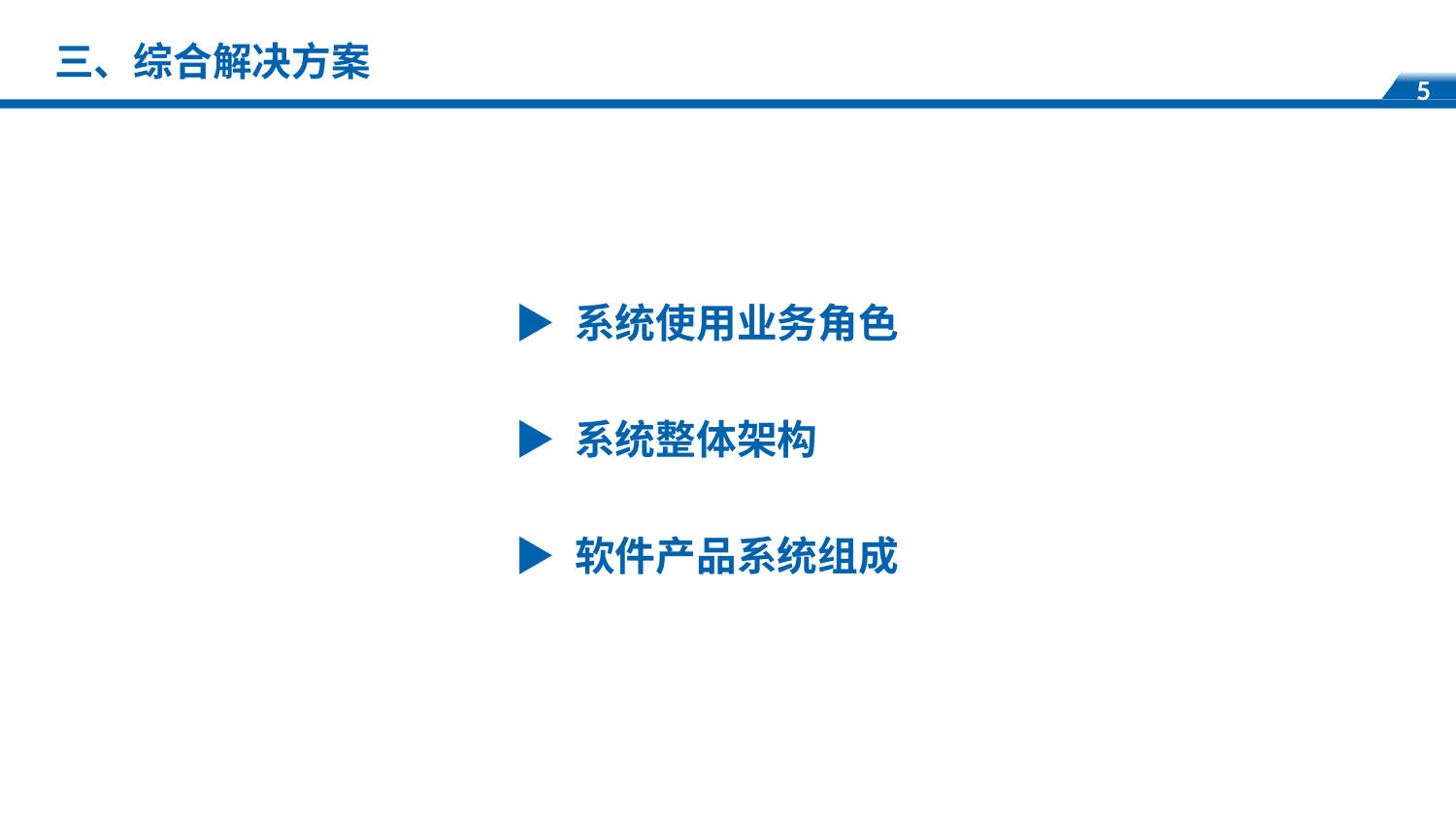

# 三、综合解决方案
▶ 系统使用业务角色
▶ 系统整体架构
▶ 软件产品系统组成